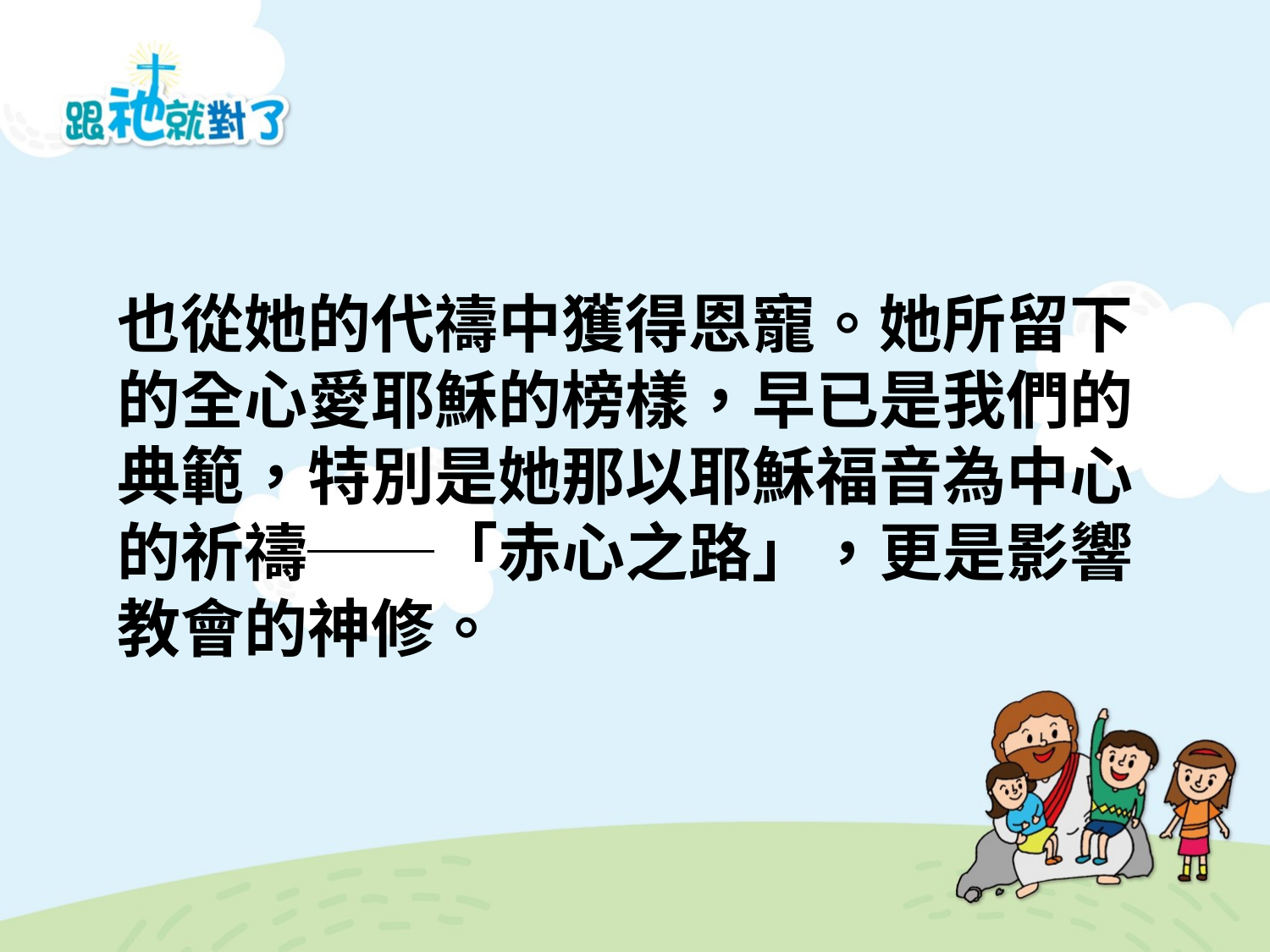

也從她的代禱中獲得恩寵。她所留下的全心愛耶穌的榜樣，早已是我們的典範，特別是她那以耶穌福音為中心的祈禱──「赤心之路」，更是影響教會的神修。